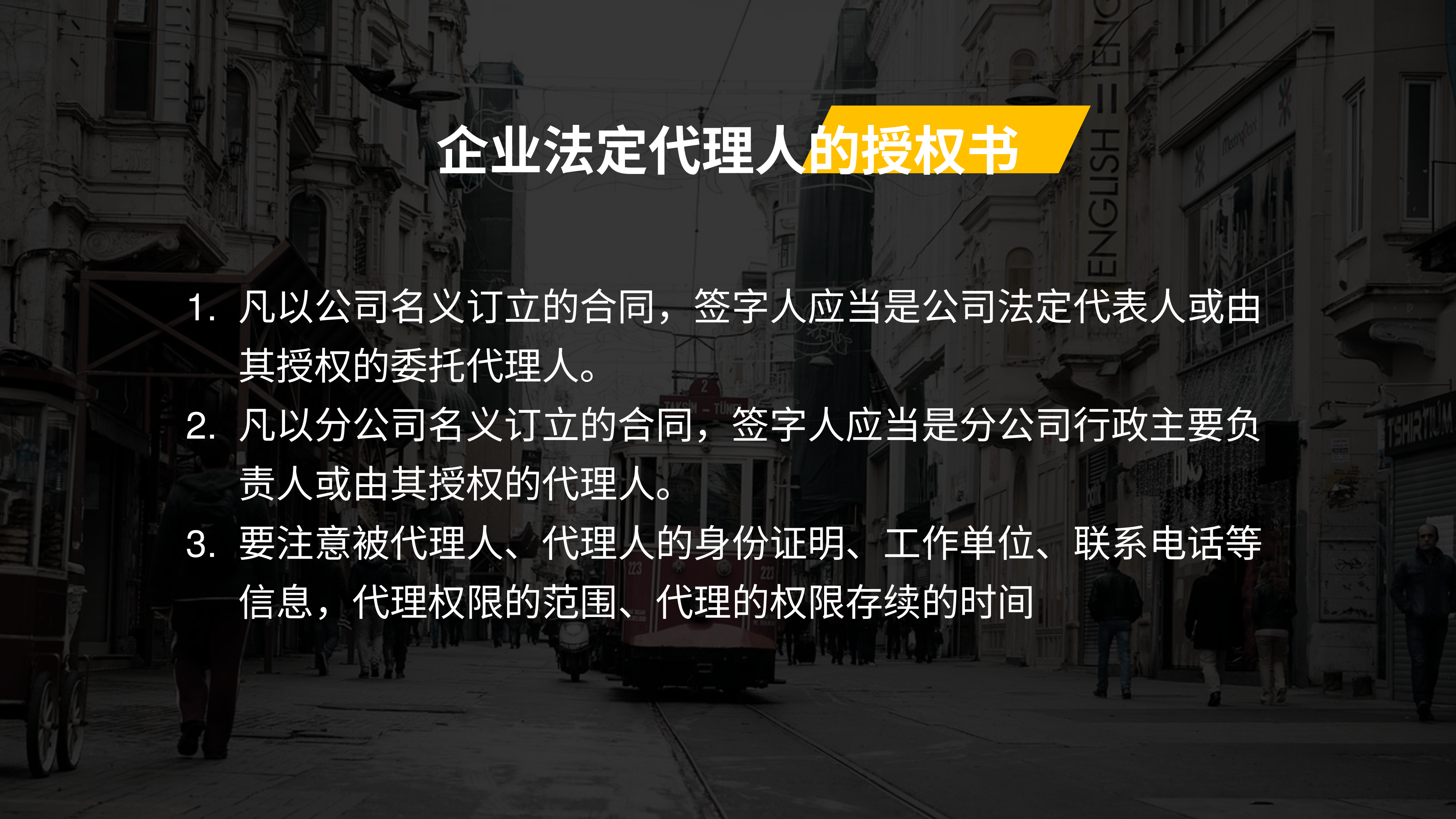

# 企业法定代理人的授权书

凡以公司名义订立的合同，签字人应当是公司法定代表人或由其授权的委托代理人。
凡以分公司名义订立的合同，签字人应当是分公司行政主要负责人或由其授权的代理人。
要注意被代理人、代理人的身份证明、工作单位、联系电话等信息，代理权限的范围、代理的权限存续的时间